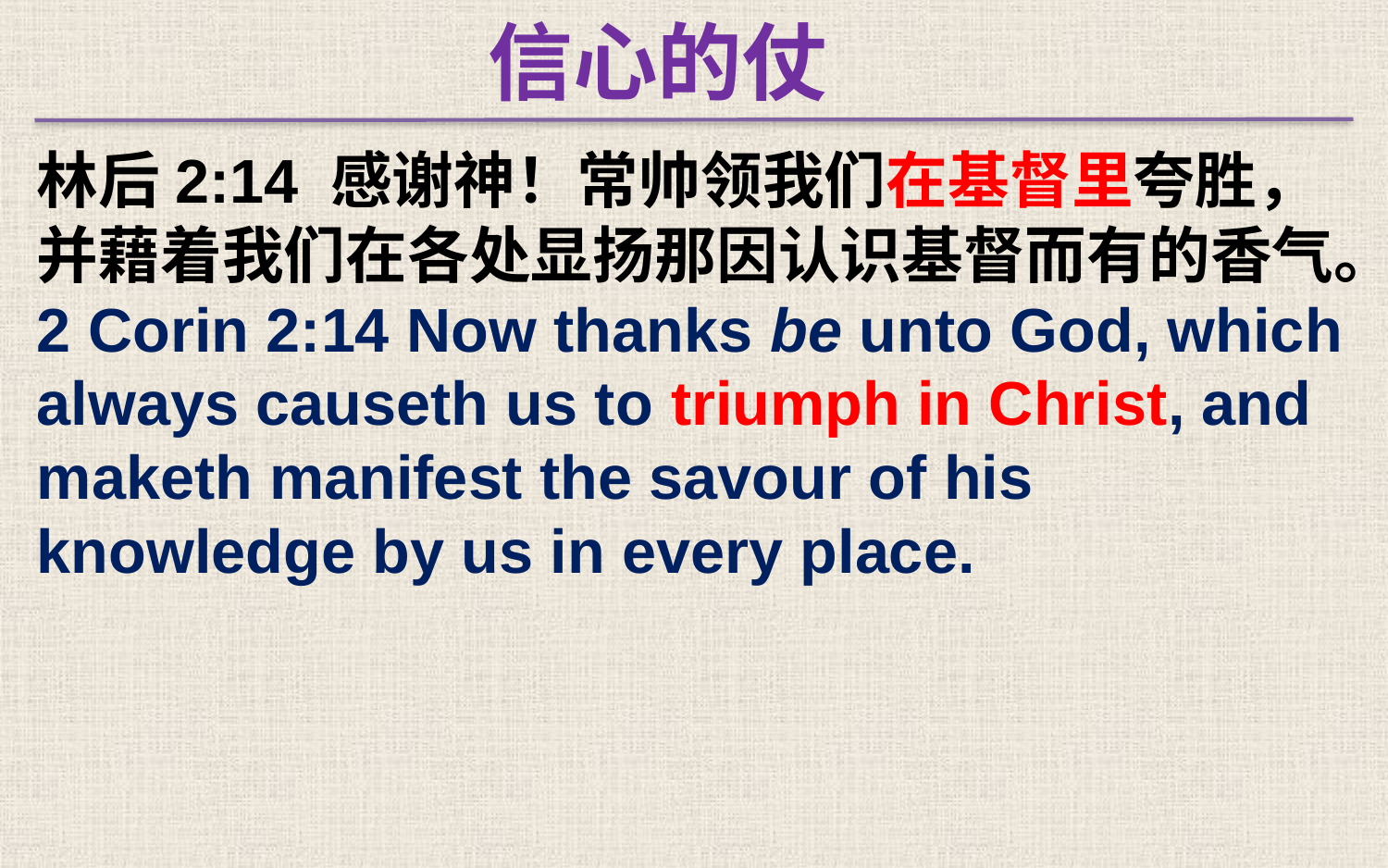

信心的仗
林后2:14 感谢神！常帅领我们在基督里夸胜，并藉着我们在各处显扬那因认识基督而有的香气。
2 Corin 2:14 Now thanks be unto God, which always causeth us to triumph in Christ, and maketh manifest the savour of his knowledge by us in every place.